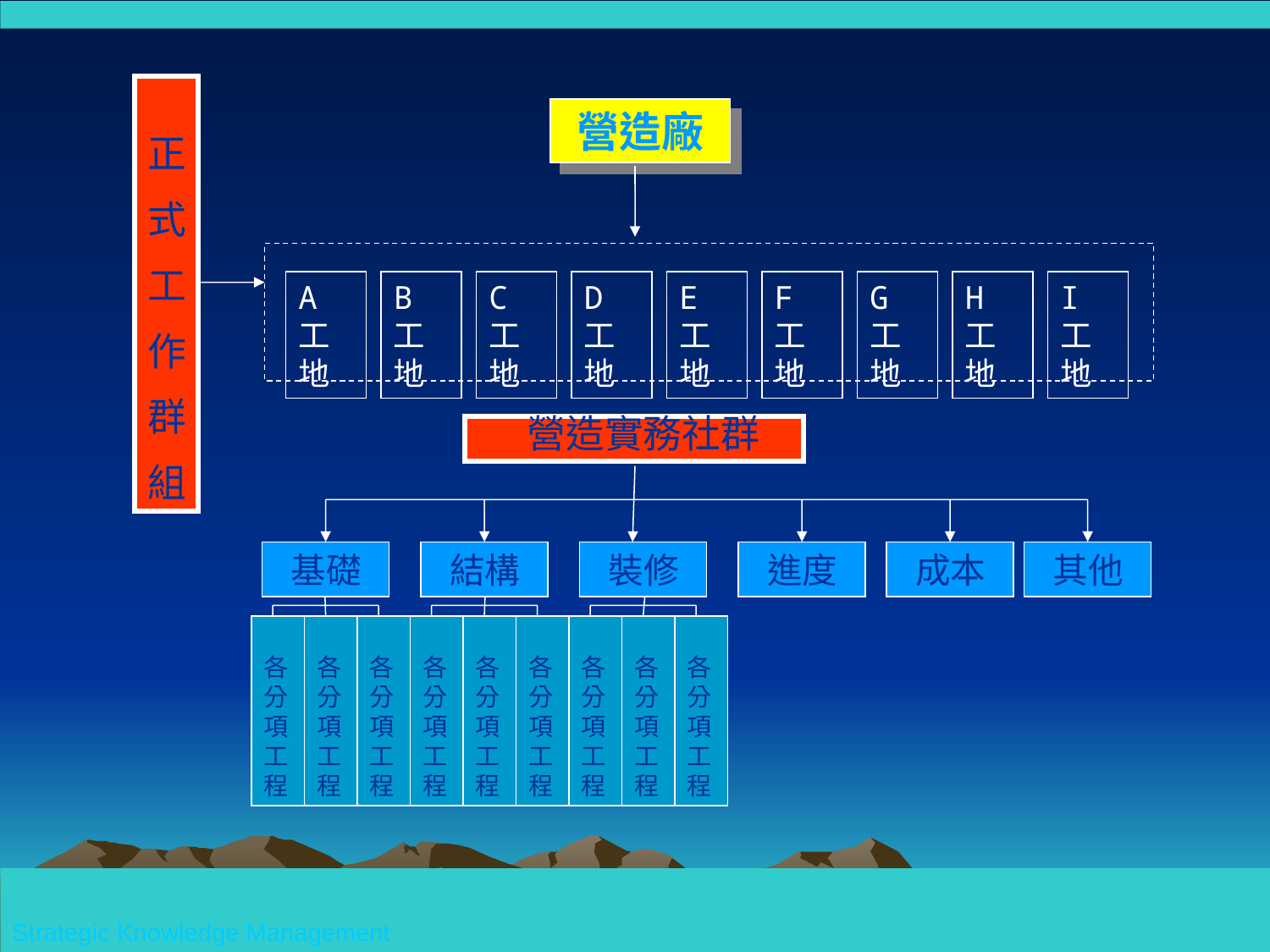

Strategic Knowledge Management
 正
式
工
作
群
組
營造廠

A工地
B工地
C工地
D工地
E工地
F工地
G工地
H工地
I工地

 營造實務社群

 基礎
 結構
 裝修
 進度
 成本
 其他

   各分項工程
   各分項工程
   各分項工程
   各分項工程
   各分項工程
   各分項工程
   各分項工程
   各分項工程
   各分項工程
8